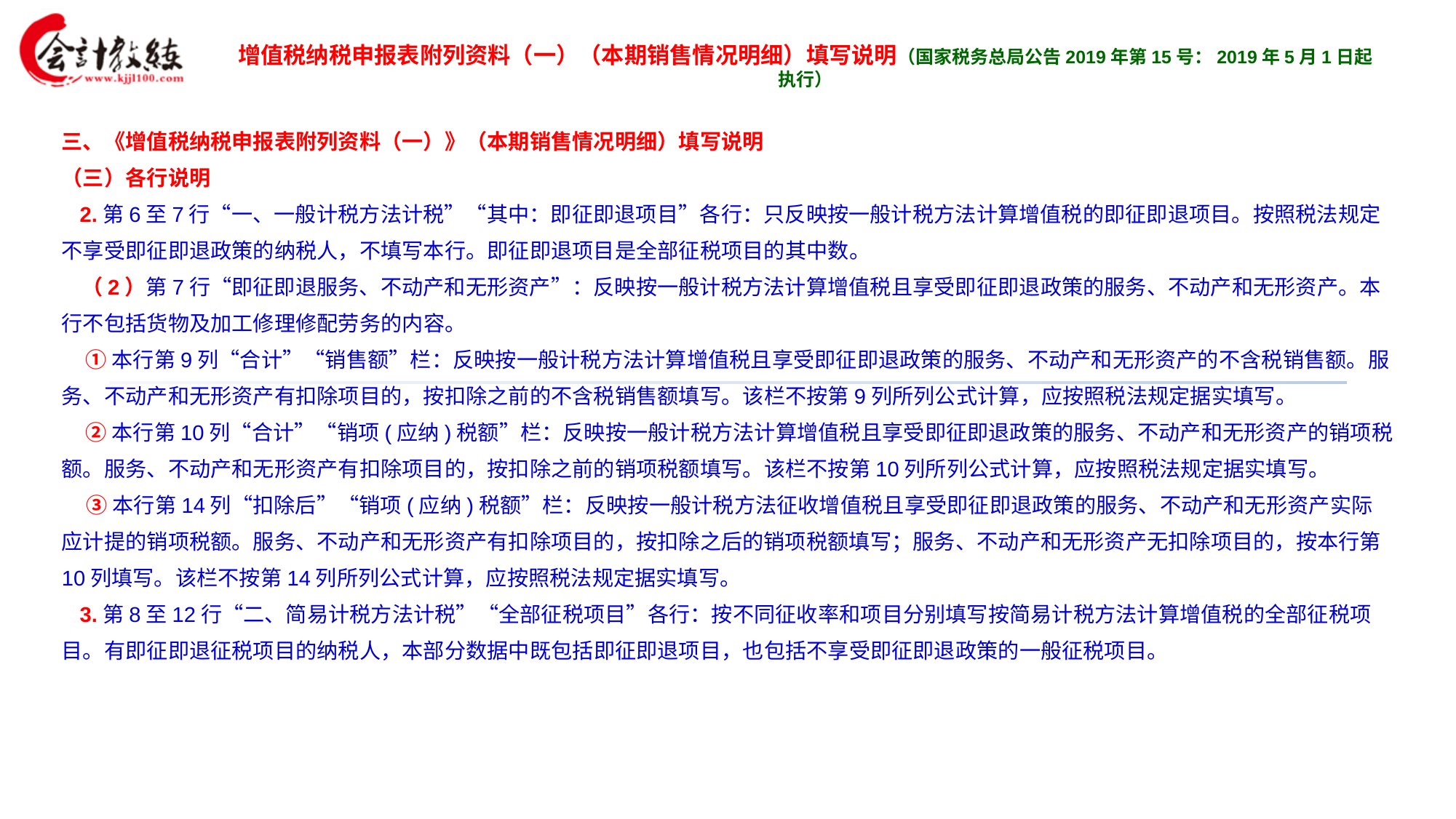

增值税纳税申报表附列资料（一）（本期销售情况明细）填写说明（国家税务总局公告2019年第15号：2019年5月1日起执行）
三、《增值税纳税申报表附列资料（一）》（本期销售情况明细）填写说明
（三）各行说明
   2.第6至7行“一、一般计税方法计税”“其中：即征即退项目”各行：只反映按一般计税方法计算增值税的即征即退项目。按照税法规定不享受即征即退政策的纳税人，不填写本行。即征即退项目是全部征税项目的其中数。
   （2）第7行“即征即退服务、不动产和无形资产”：反映按一般计税方法计算增值税且享受即征即退政策的服务、不动产和无形资产。本行不包括货物及加工修理修配劳务的内容。
     ①本行第9列“合计”“销售额”栏：反映按一般计税方法计算增值税且享受即征即退政策的服务、不动产和无形资产的不含税销售额。服务、不动产和无形资产有扣除项目的，按扣除之前的不含税销售额填写。该栏不按第9列所列公式计算，应按照税法规定据实填写。
     ②本行第10列“合计”“销项(应纳)税额”栏：反映按一般计税方法计算增值税且享受即征即退政策的服务、不动产和无形资产的销项税额。服务、不动产和无形资产有扣除项目的，按扣除之前的销项税额填写。该栏不按第10列所列公式计算，应按照税法规定据实填写。
     ③本行第14列“扣除后”“销项(应纳)税额”栏：反映按一般计税方法征收增值税且享受即征即退政策的服务、不动产和无形资产实际应计提的销项税额。服务、不动产和无形资产有扣除项目的，按扣除之后的销项税额填写；服务、不动产和无形资产无扣除项目的，按本行第10列填写。该栏不按第14列所列公式计算，应按照税法规定据实填写。
   3.第8至12行“二、简易计税方法计税”“全部征税项目”各行：按不同征收率和项目分别填写按简易计税方法计算增值税的全部征税项目。有即征即退征税项目的纳税人，本部分数据中既包括即征即退项目，也包括不享受即征即退政策的一般征税项目。